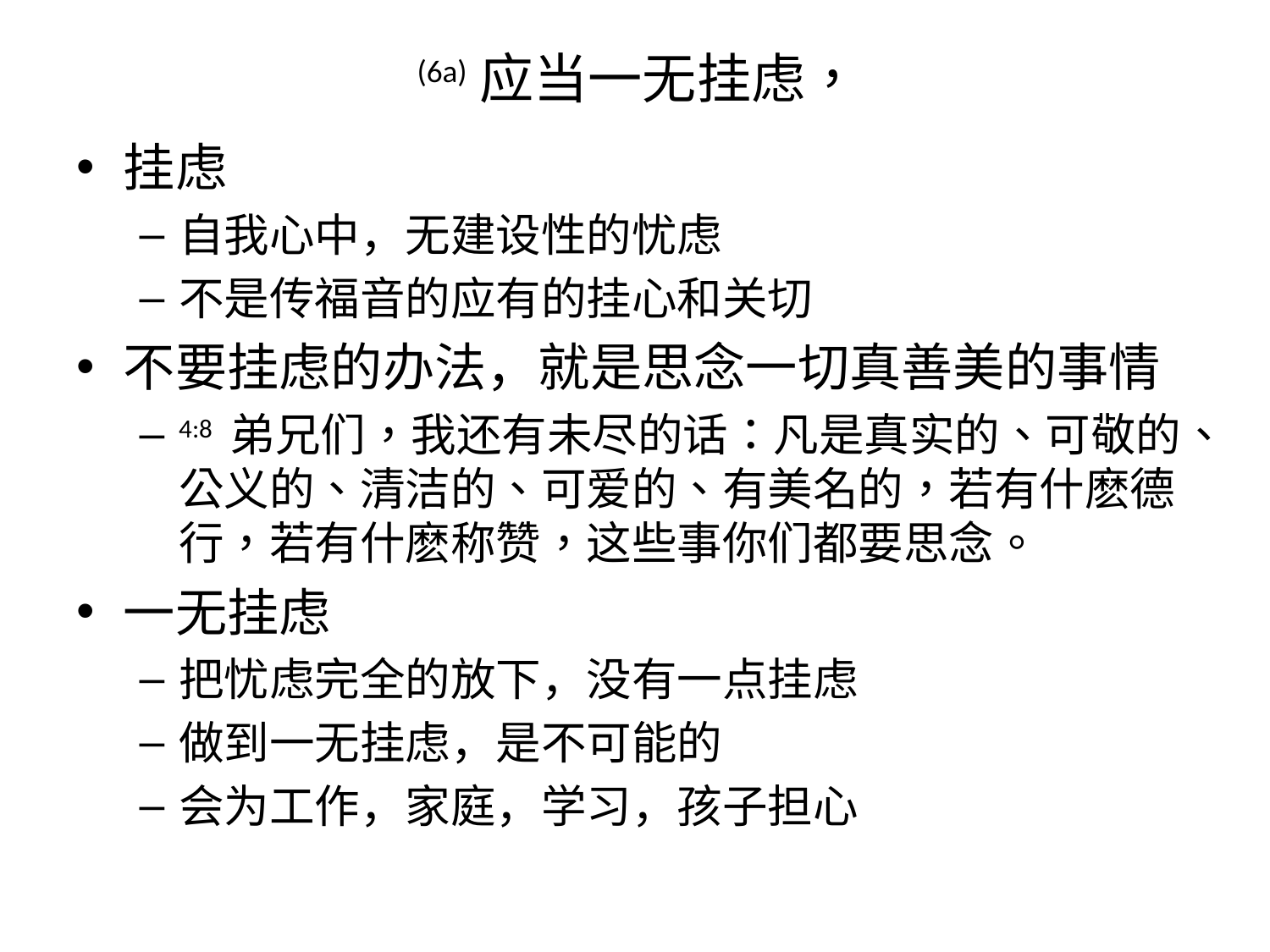

# (6a) 应当一无挂虑，
挂虑
自我心中，无建设性的忧虑
不是传福音的应有的挂心和关切
不要挂虑的办法，就是思念一切真善美的事情
4:8  弟兄们，我还有未尽的话：凡是真实的、可敬的、公义的、清洁的、可爱的、有美名的，若有什麽德行，若有什麽称赞，这些事你们都要思念。
一无挂虑
把忧虑完全的放下，没有一点挂虑
做到一无挂虑，是不可能的
会为工作，家庭，学习，孩子担心